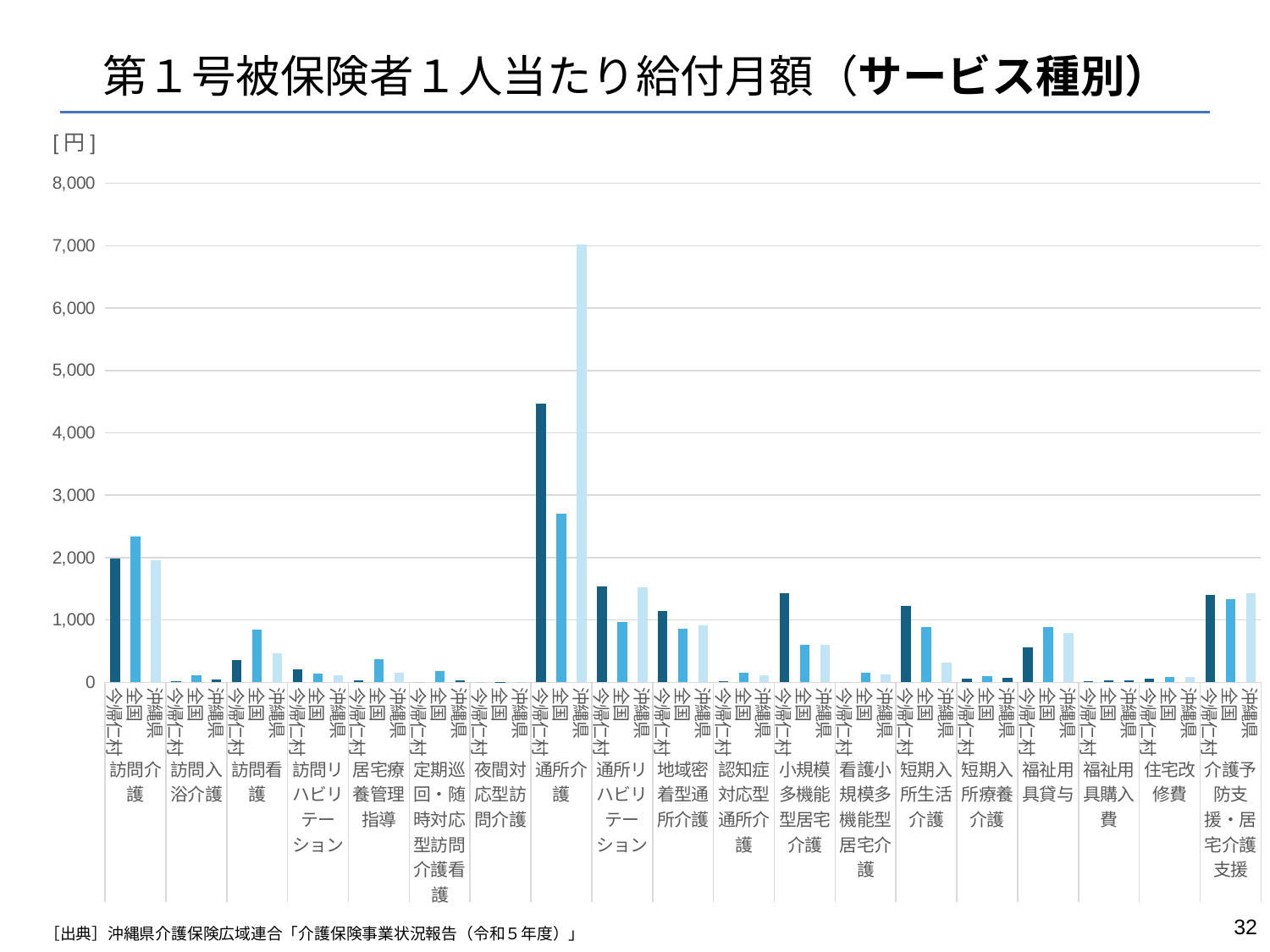

# 第１号被保険者１人当たり給付月額（サービス種別）
[円]

### Chart

| Category |  |
|---|---|
| 今帰仁村 | 1984.8817420954742 |
| 全国 | 2343.55130190566 |
| 沖縄県 | 1958.02964949488 |
| 今帰仁村 | 15.521698698078115 |
| 全国 | 116.81191043626 |
| 沖縄県 | 42.9992599357261 |
| 今帰仁村 | 357.96215643728044 |
| 全国 | 848.182070654935 |
| 沖縄県 | 458.617277916405 |
| 今帰仁村 | 206.76113349865676 |
| 全国 | 135.681398305534 |
| 沖縄県 | 111.451690976599 |
| 今帰仁村 | 34.588473858235176 |
| 全国 | 374.068667719575 |
| 沖縄県 | 147.609921577482 |
| 今帰仁村 | 0.0 |
| 全国 | 182.292430423215 |
| 沖縄県 | 25.3390187514708 |
| 今帰仁村 | 0.0 |
| 全国 | 7.72972458558509 |
| 沖縄県 | 0.0 |
| 今帰仁村 | 4466.232176069436 |
| 全国 | 2706.43473022246 |
| 沖縄県 | 7021.88725417337 |
| 今帰仁村 | 1539.863246538541 |
| 全国 | 963.896517761871 |
| 沖縄県 | 1517.12274086269 |
| 今帰仁村 | 1142.8721843356066 |
| 全国 | 857.830463694353 |
| 沖縄県 | 907.670266232584 |
| 今帰仁村 | 17.598496590204586 |
| 全国 | 158.108377271043 |
| 沖縄県 | 111.506732750809 |
| 今帰仁村 | 1433.4145226286423 |
| 全国 | 598.859005734517 |
| 沖縄県 | 595.824776742116 |
| 今帰仁村 | 0.0 |
| 全国 | 149.433875100563 |
| 沖縄県 | 122.049666244589 |
| 今帰仁村 | 1231.229515395743 |
| 全国 | 882.432708827232 |
| 沖縄県 | 315.950925663914 |
| 今帰仁村 | 55.79618722876627 |
| 全国 | 101.826318214681 |
| 沖縄県 | 67.1999857560851 |
| 今帰仁村 | 561.4785337879728 |
| 全国 | 885.503639292576 |
| 沖縄県 | 788.76788802282 |
| 今帰仁村 | 16.396078735275882 |
| 全国 | 36.2909265261757 |
| 沖縄県 | 31.3586967913557 |
| 今帰仁村 | 61.19231762760901 |
| 全国 | 84.5064826659481 |
| 沖縄県 | 77.9946430493982 |
| 今帰仁村 | 1395.9349555693325 |
| 全国 | 1336.97629553165 |
| 沖縄県 | 1426.0504306045 |
32
［出典］沖縄県介護保険広域連合「介護保険事業状況報告（令和５年度）」